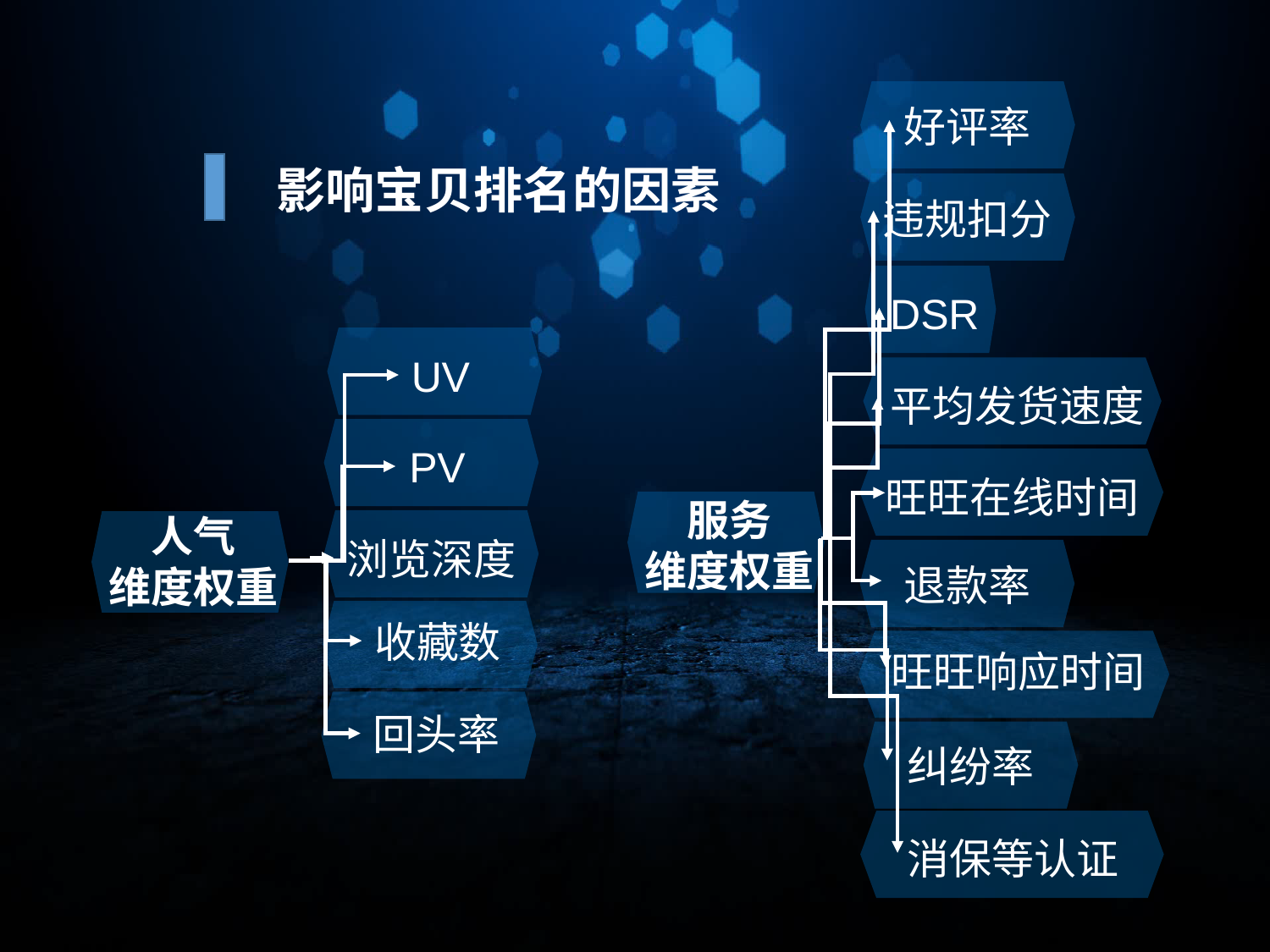

好评率
影响宝贝排名的因素

违规扣分

DSR

UV

平均发货速度

PV

旺旺在线时间
服务
维度权重

人气
维度权重

浏览深度

退款率

收藏数

旺旺响应时间

回头率

纠纷率

消保等认证